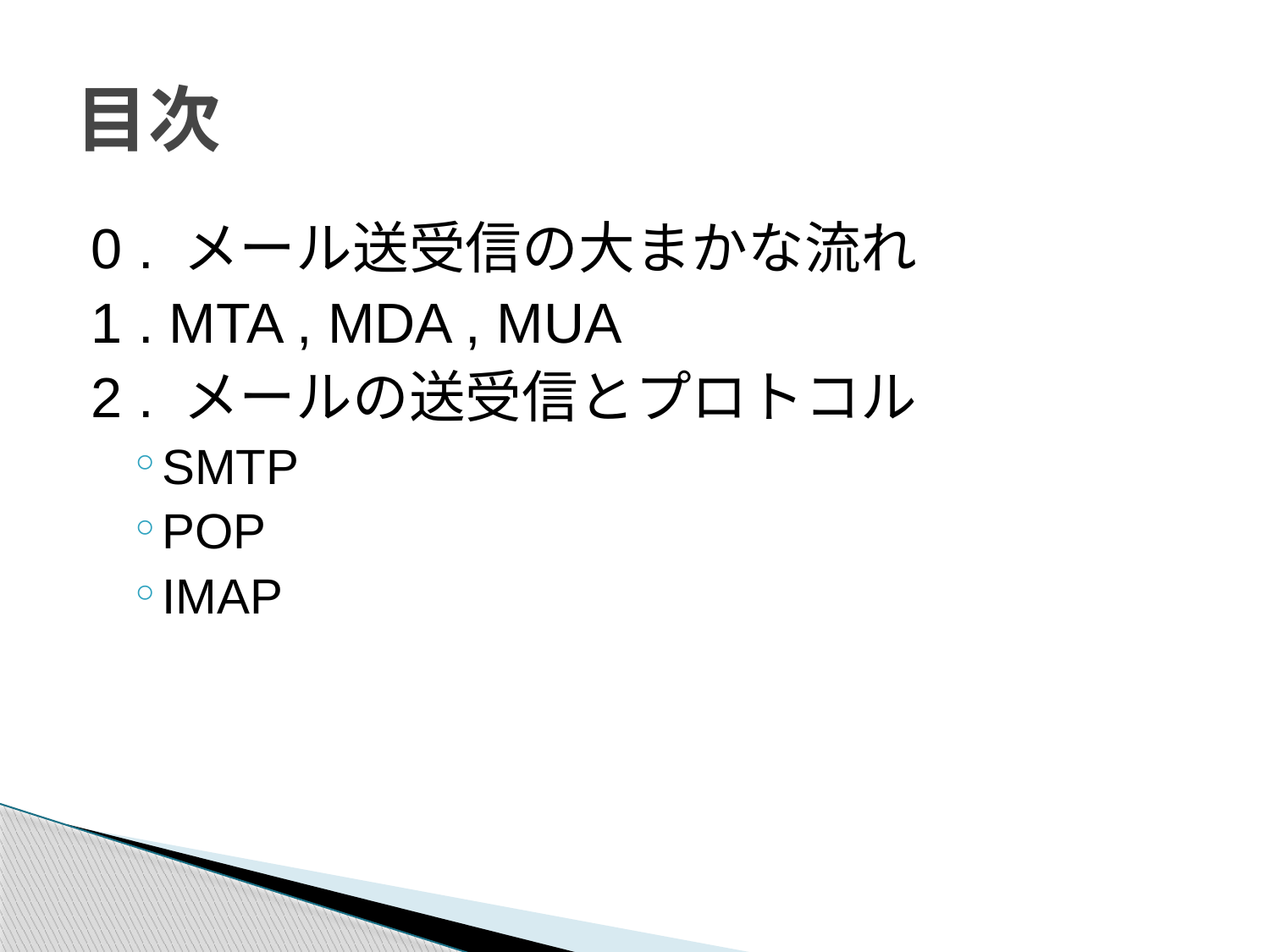

# 目次
0 . メール送受信の大まかな流れ
1 . MTA , MDA , MUA
2 . メールの送受信とプロトコル
SMTP
POP
IMAP